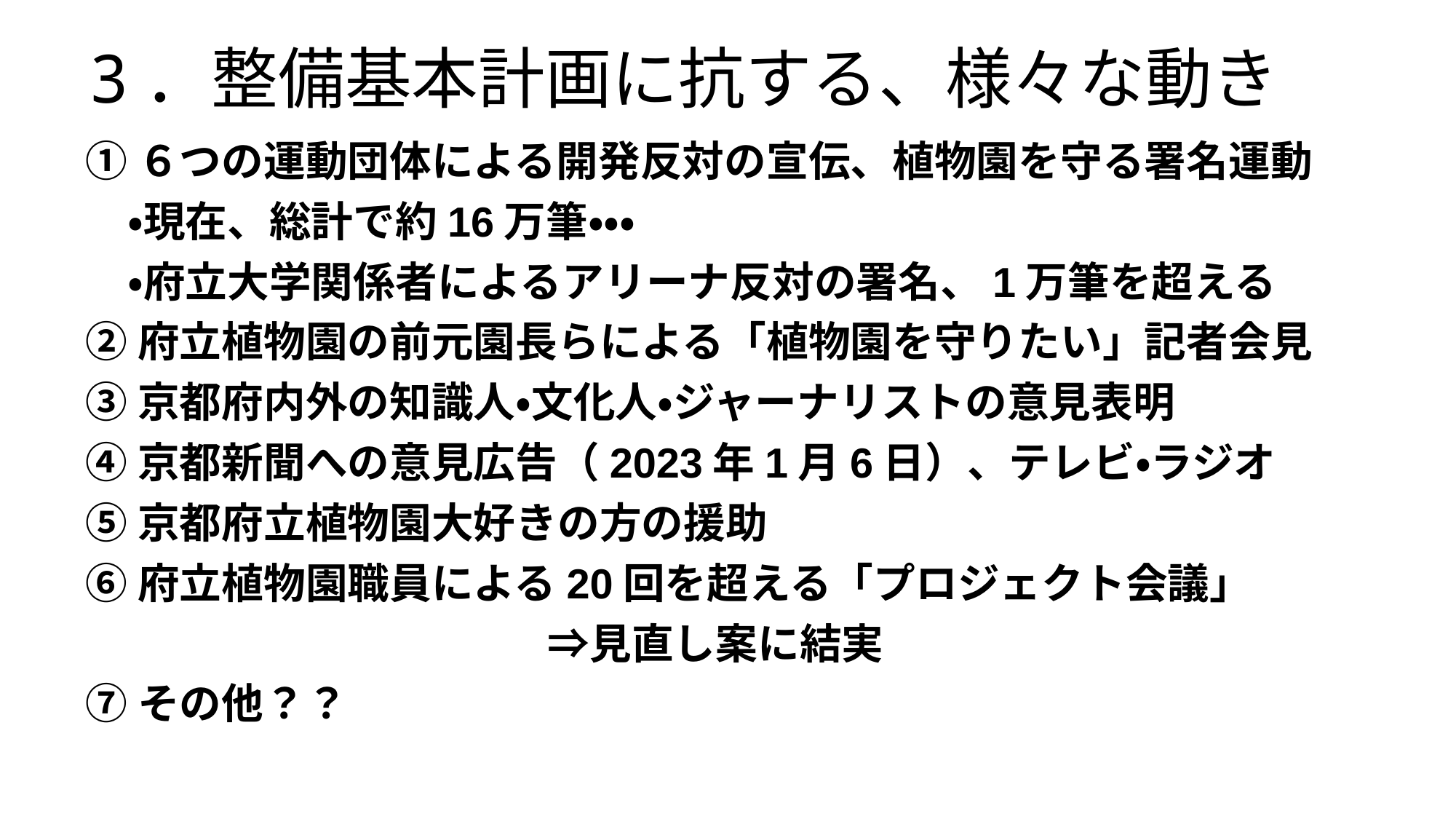

# 3．整備基本計画に抗する、様々な動き
①６つの運動団体による開発反対の宣伝、植物園を守る署名運動
　・現在、総計で約16万筆・・・
　・府立大学関係者によるアリーナ反対の署名、1万筆を超える
②府立植物園の前元園長らによる「植物園を守りたい」記者会見
③京都府内外の知識人・文化人・ジャーナリストの意見表明
④京都新聞への意見広告（2023年1月6日）、テレビ・ラジオ
⑤京都府立植物園大好きの方の援助
⑥府立植物園職員による20回を超える「プロジェクト会議」
　　　　　　　　　　　⇒見直し案に結実
⑦その他？？